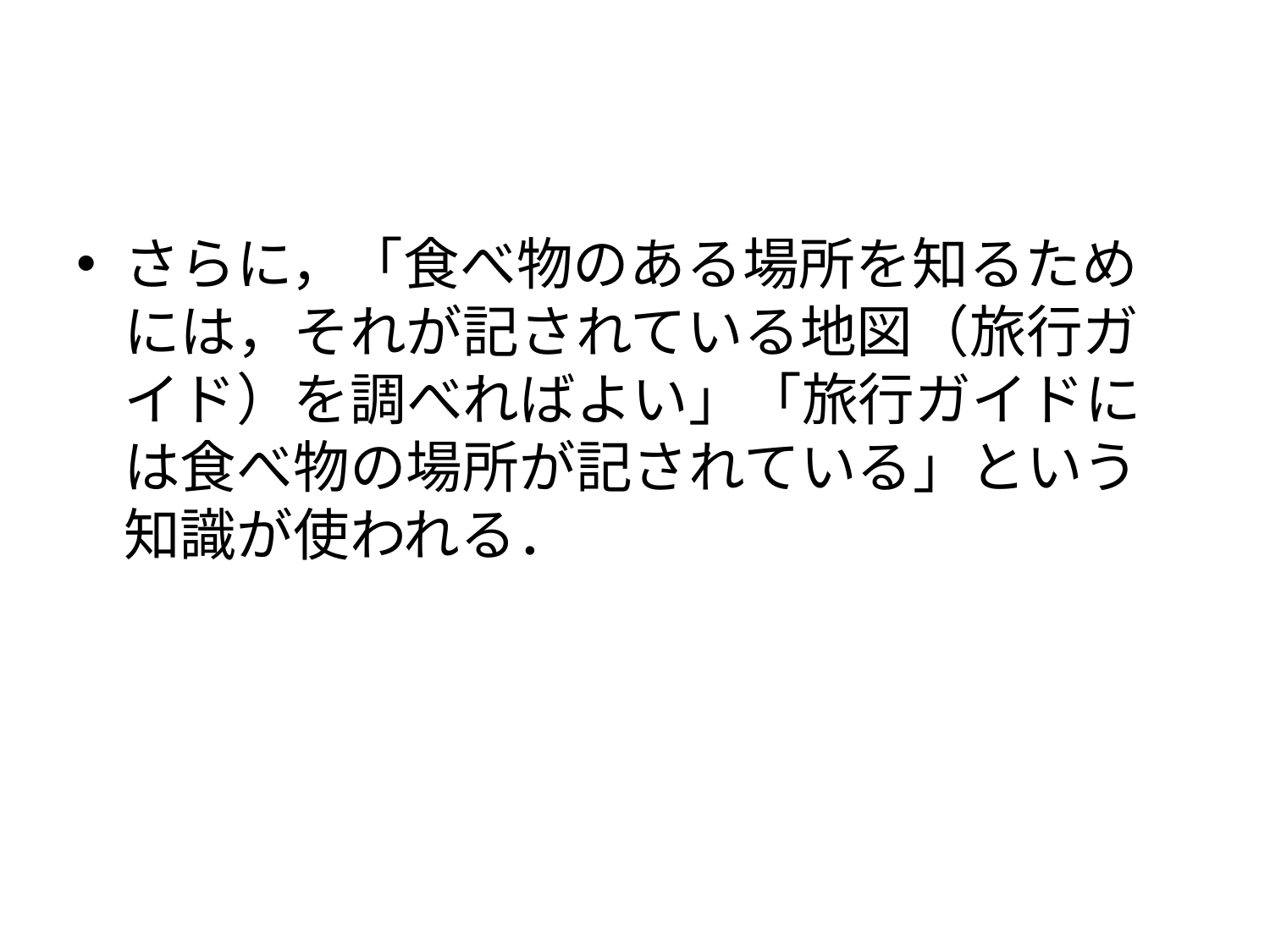

#
さらに，「食べ物のある場所を知るためには，それが記されている地図（旅行ガイド）を調べればよい」「旅行ガイドには食べ物の場所が記されている」という知識が使われる．